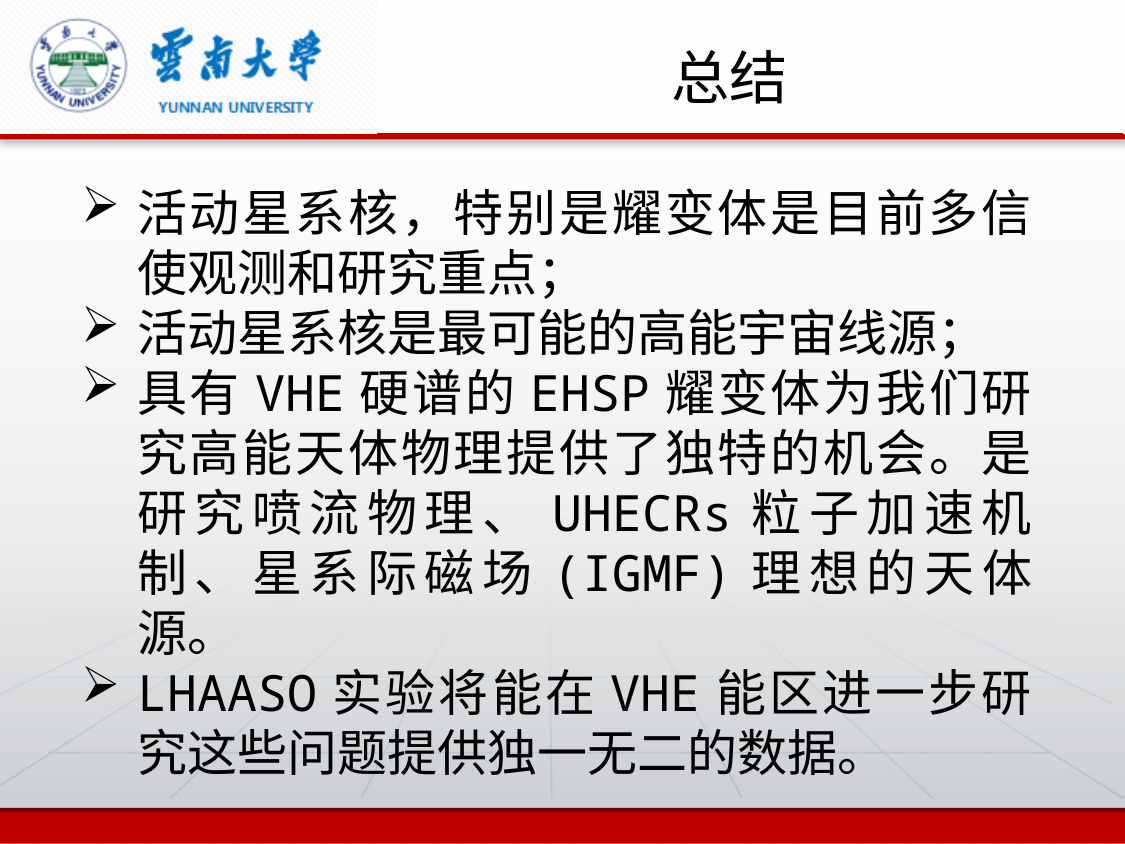

# 总结
活动星系核，特别是耀变体是目前多信使观测和研究重点；
活动星系核是最可能的高能宇宙线源；
具有VHE硬谱的EHSP耀变体为我们研究高能天体物理提供了独特的机会。是研究喷流物理、UHECRs粒子加速机制、星系际磁场(IGMF)理想的天体源。
LHAASO实验将能在VHE能区进一步研究这些问题提供独一无二的数据。